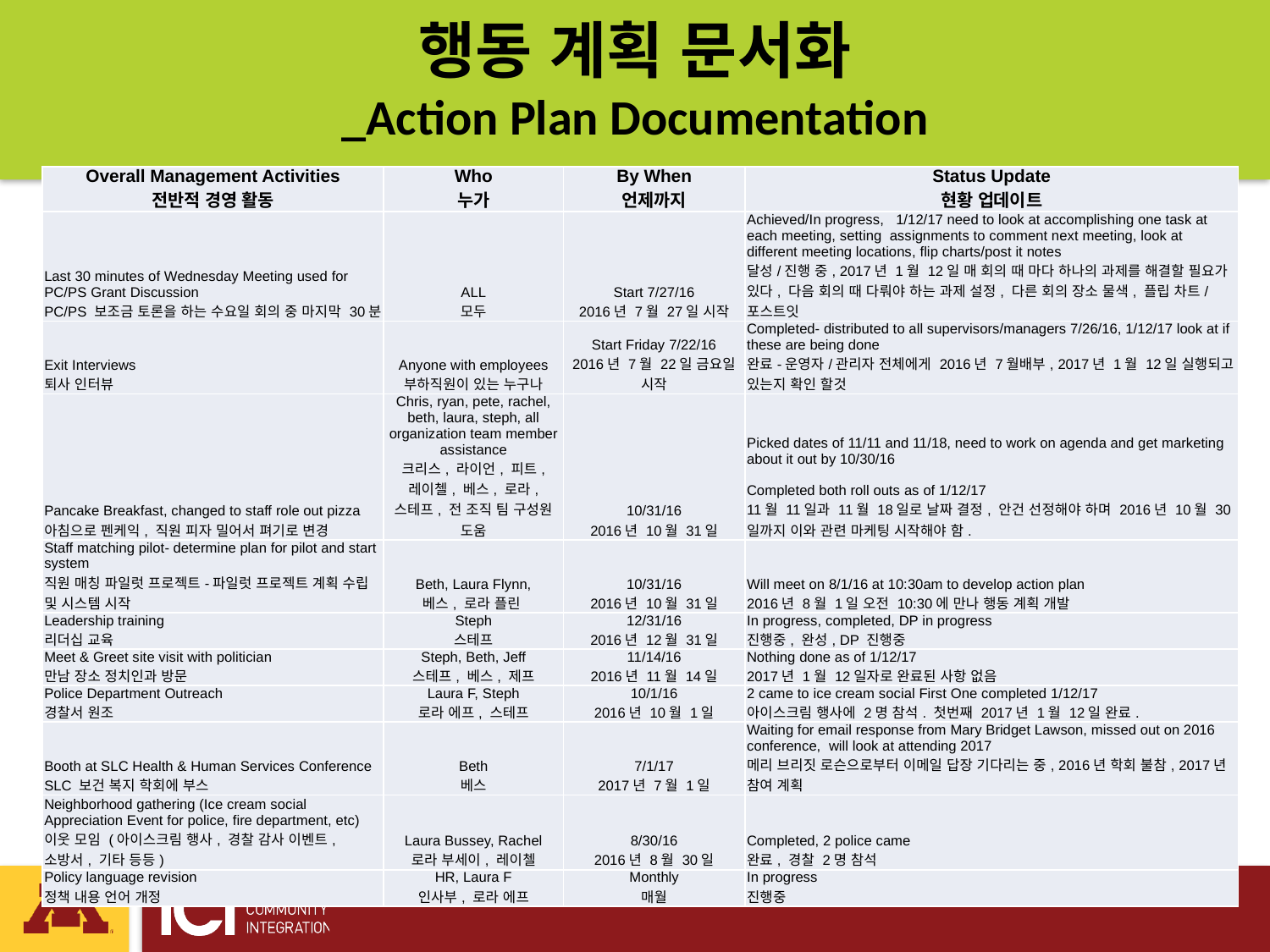

# 행동 계획 문서화 _Action Plan Documentation
| Overall Management Activities 전반적 경영 활동 | Who 누가 | By When 언제까지 | Status Update 현황 업데이트 |
| --- | --- | --- | --- |
| Last 30 minutes of Wednesday Meeting used for PC/PS Grant Discussion PC/PS 보조금 토론을 하는 수요일 회의 중 마지막 30분 | ALL 모두 | Start 7/27/16 2016년 7월 27일 시작 | Achieved/In progress, 1/12/17 need to look at accomplishing one task at each meeting, setting assignments to comment next meeting, look at different meeting locations, flip charts/post it notes 달성/진행 중, 2017년 1월 12일 매 회의 때 마다 하나의 과제를 해결할 필요가 있다, 다음 회의 때 다뤄야 하는 과제 설정, 다른 회의 장소 물색, 플립 차트/ 포스트잇 |
| Exit Interviews 퇴사 인터뷰 | Anyone with employees 부하직원이 있는 누구나 | Start Friday 7/22/16 2016년 7월 22일 금요일 시작 | Completed- distributed to all supervisors/managers 7/26/16, 1/12/17 look at if these are being done 완료-운영자/관리자 전체에게 2016년 7월배부, 2017년 1월 12일 실행되고 있는지 확인 할것 |
| Pancake Breakfast, changed to staff role out pizza 아침으로 펜케익, 직원 피자 밀어서 펴기로 변경 | Chris, ryan, pete, rachel, beth, laura, steph, all organization team member assistance 크리스, 라이언, 피트, 레이첼, 베스, 로라, 스테프, 전 조직 팀 구성원 도움 | 10/31/16 2016년 10월 31일 | Picked dates of 11/11 and 11/18, need to work on agenda and get marketing about it out by 10/30/16   Completed both roll outs as of 1/12/17 11월 11일과 11월 18일로 날짜 결정, 안건 선정해야 하며 2016년 10월 30일까지 이와 관련 마케팅 시작해야 함. |
| Staff matching pilot- determine plan for pilot and start system 직원 매칭 파일럿 프로젝트-파일럿 프로젝트 계획 수립 및 시스템 시작 | Beth, Laura Flynn, 베스, 로라 플린 | 10/31/16 2016년 10월 31일 | Will meet on 8/1/16 at 10:30am to develop action plan 2016년 8월 1일 오전 10:30에 만나 행동 계획 개발 |
| Leadership training 리더십 교육 | Steph 스테프 | 12/31/16 2016년 12월 31일 | In progress, completed, DP in progress 진행중, 완성, DP 진행중 |
| Meet & Greet site visit with politician 만남 장소 정치인과 방문 | Steph, Beth, Jeff 스테프, 베스, 제프 | 11/14/16 2016년 11월 14일 | Nothing done as of 1/12/17 2017년 1월 12일자로 완료된 사항 없음 |
| Police Department Outreach 경찰서 원조 | Laura F, Steph 로라 에프, 스테프 | 10/1/16 2016년 10월 1일 | 2 came to ice cream social First One completed 1/12/17 아이스크림 행사에 2명 참석. 첫번째 2017년 1월 12일 완료. |
| Booth at SLC Health & Human Services Conference SLC 보건 복지 학회에 부스 | Beth 베스 | 7/1/17 2017년 7월 1일 | Waiting for email response from Mary Bridget Lawson, missed out on 2016 conference, will look at attending 2017 메리 브리짓 로슨으로부터 이메일 답장 기다리는 중, 2016년 학회 불참, 2017년 참여 계획 |
| Neighborhood gathering (Ice cream social Appreciation Event for police, fire department, etc) 이웃 모임 (아이스크림 행사, 경찰 감사 이벤트, 소방서, 기타 등등) | Laura Bussey, Rachel 로라 부세이, 레이첼 | 8/30/16 2016년 8월 30일 | Completed, 2 police came 완료, 경찰 2명 참석 |
| Policy language revision 정책 내용 언어 개정 | HR, Laura F 인사부, 로라 에프 | Monthly 매월 | In progress 진행중 |